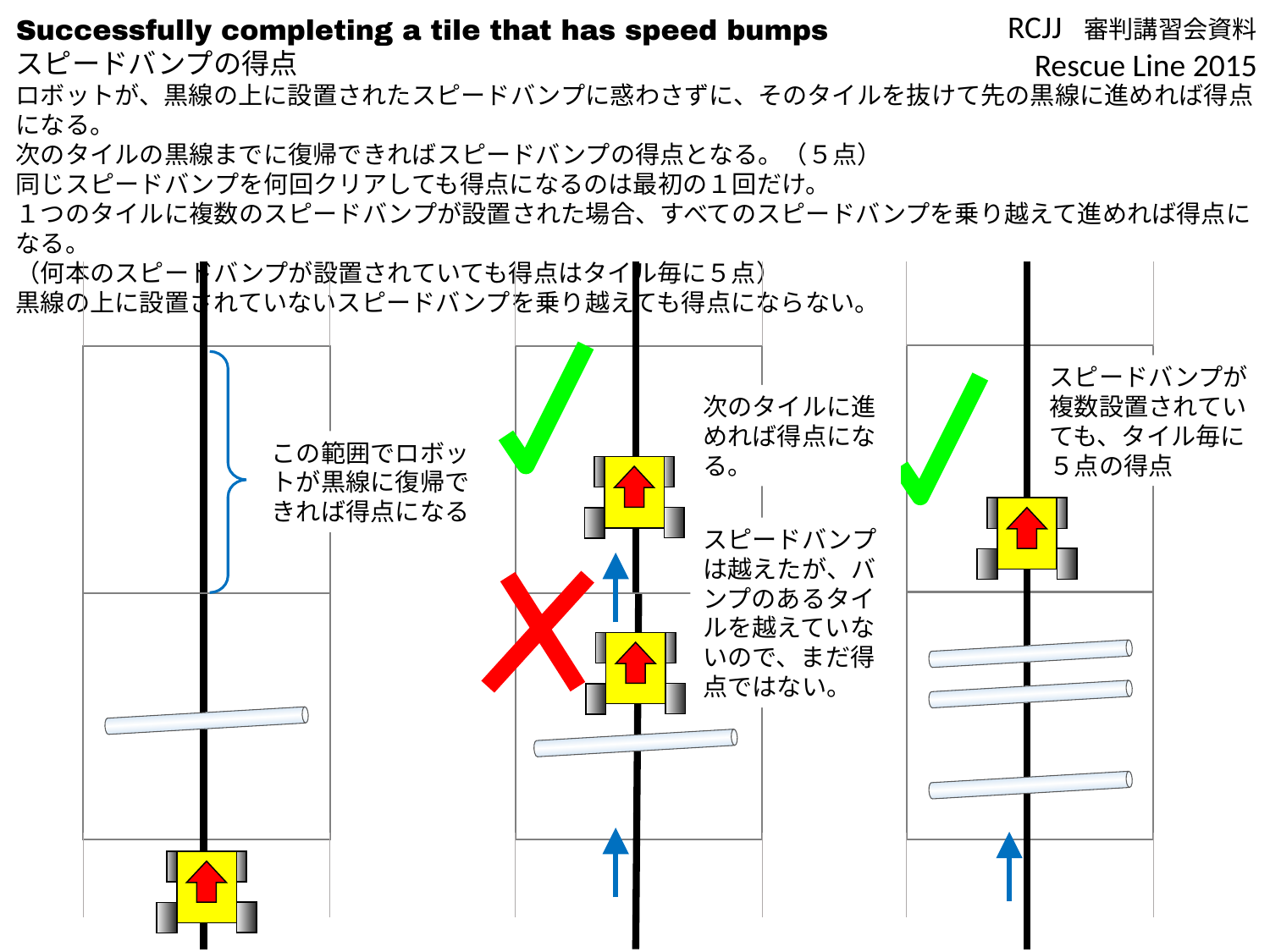

Successfully completing a tile that has speed bumps
スピードバンプの得点
ロボットが、黒線の上に設置されたスピードバンプに惑わさずに、そのタイルを抜けて先の黒線に進めれば得点になる。
次のタイルの黒線までに復帰できればスピードバンプの得点となる。（５点）
同じスピードバンプを何回クリアしても得点になるのは最初の１回だけ。
１つのタイルに複数のスピードバンプが設置された場合、すべてのスピードバンプを乗り越えて進めれば得点になる。
（何本のスピードバンプが設置されていても得点はタイル毎に５点）
黒線の上に設置されていないスピードバンプを乗り越えても得点にならない。

スピードバンプが複数設置されていても、タイル毎に５点の得点

次のタイルに進めれば得点になる。
この範囲でロボットが黒線に復帰できれば得点になる

スピードバンプは越えたが、バンプのあるタイルを越えていないので、まだ得点ではない。